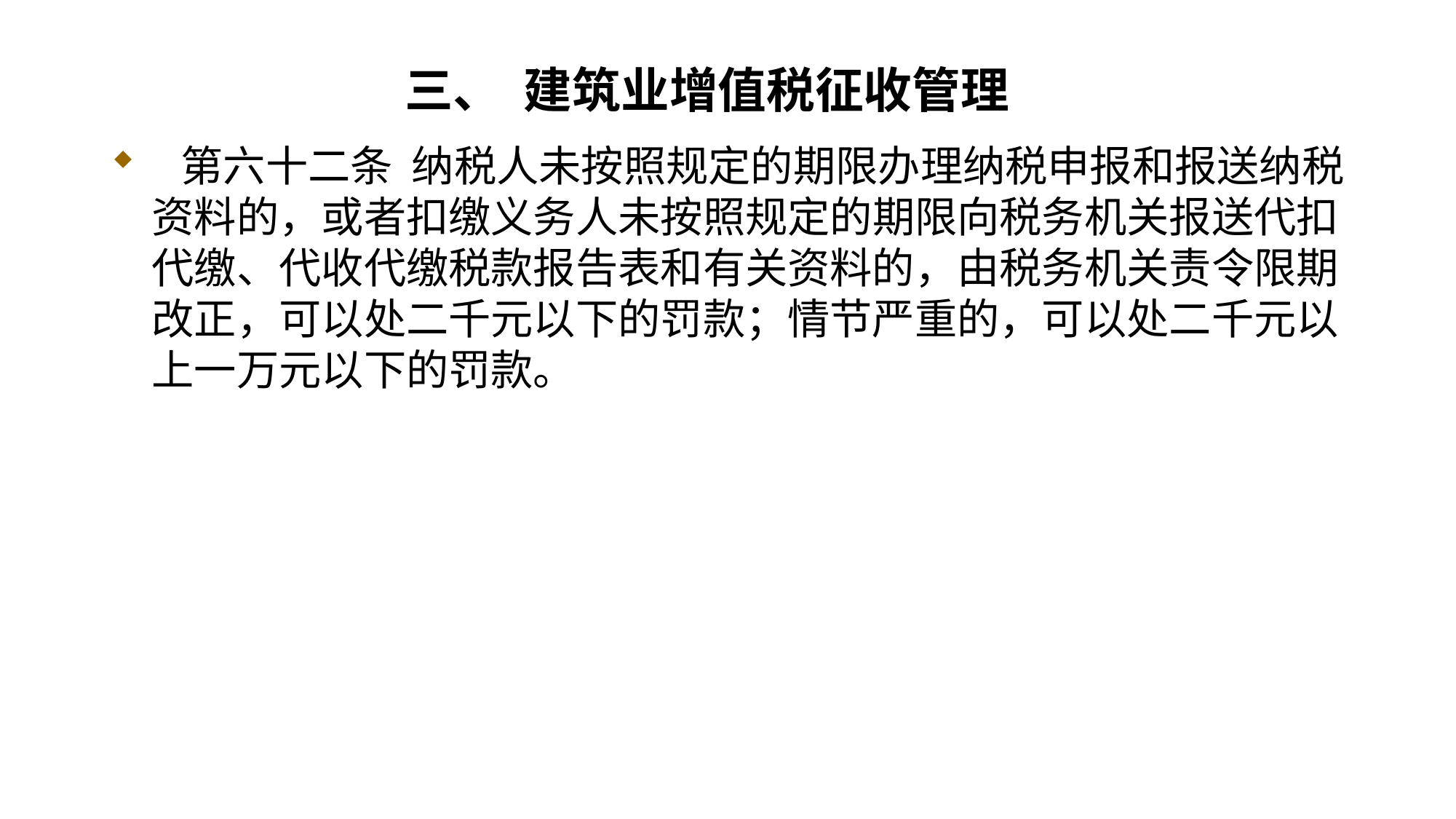

# 三、  建筑业增值税征收管理
  第六十二条  纳税人未按照规定的期限办理纳税申报和报送纳税资料的，或者扣缴义务人未按照规定的期限向税务机关报送代扣代缴、代收代缴税款报告表和有关资料的，由税务机关责令限期改正，可以处二千元以下的罚款；情节严重的，可以处二千元以上一万元以下的罚款。